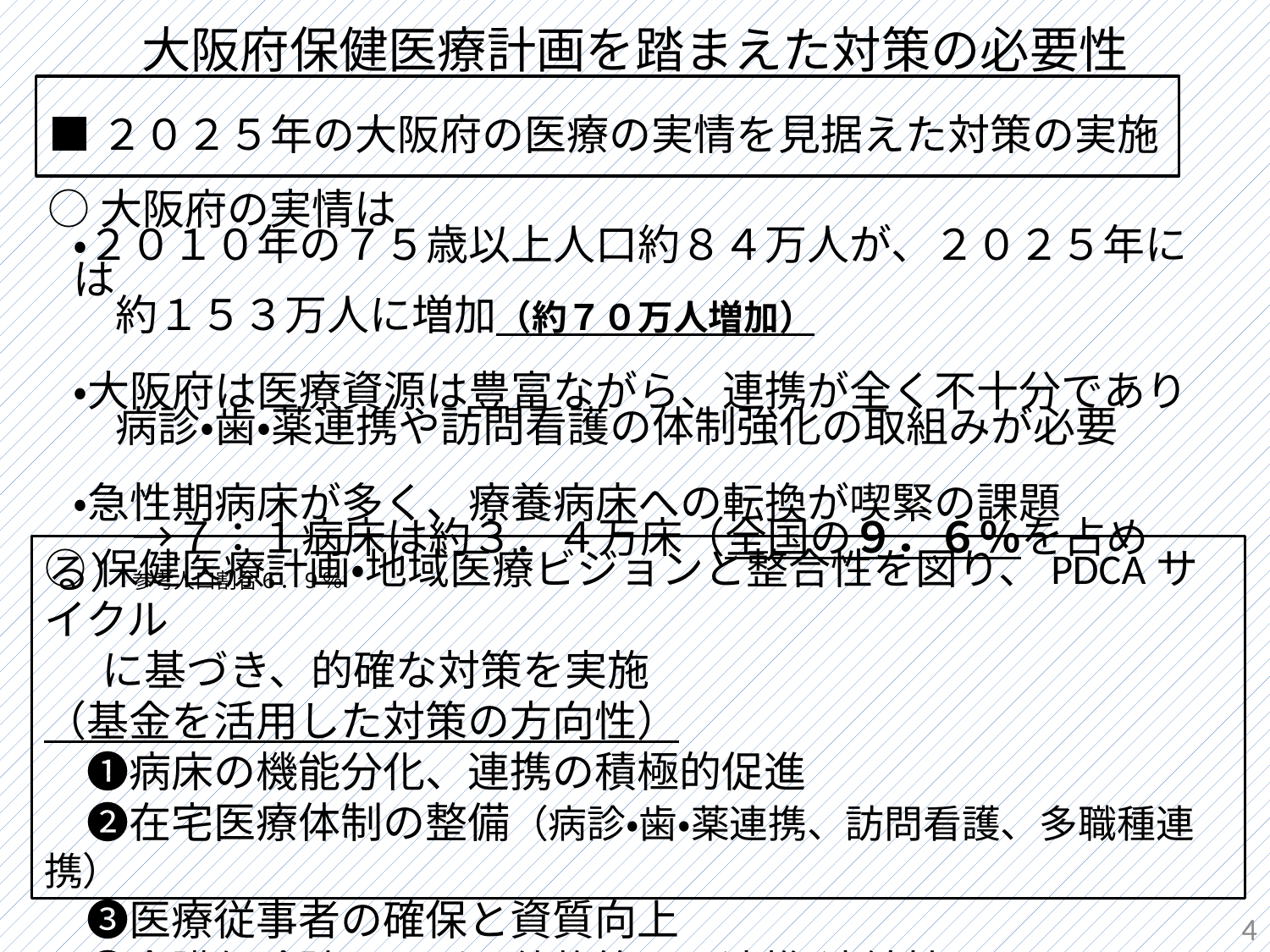

大阪府保健医療計画を踏まえた対策の必要性
■２０２５年の大阪府の医療の実情を見据えた対策の実施
○大阪府の実情は
・２０１０年の７５歳以上人口約８４万人が、２０２５年には
　約１５３万人に増加（約７０万人増加）
・大阪府は医療資源は豊富ながら、連携が全く不十分であり
　病診・歯・薬連携や訪問看護の体制強化の取組みが必要
・急性期病床が多く、療養病床への転換が喫緊の課題
　　→７：１病床は約３．４万床（全国の９．６％を占める）参考人口割合６．９％
○保健医療計画・地域医療ビジョンと整合性を図り、PDCAサイクル
     に基づき、的確な対策を実施
（基金を活用した対策の方向性）
　➊病床の機能分化、連携の積極的促進
　➋在宅医療体制の整備（病診・歯・薬連携、訪問看護、多職種連携）
　➌医療従事者の確保と資質向上
　➍介護保険計画などの他施策との連携・連続性
4